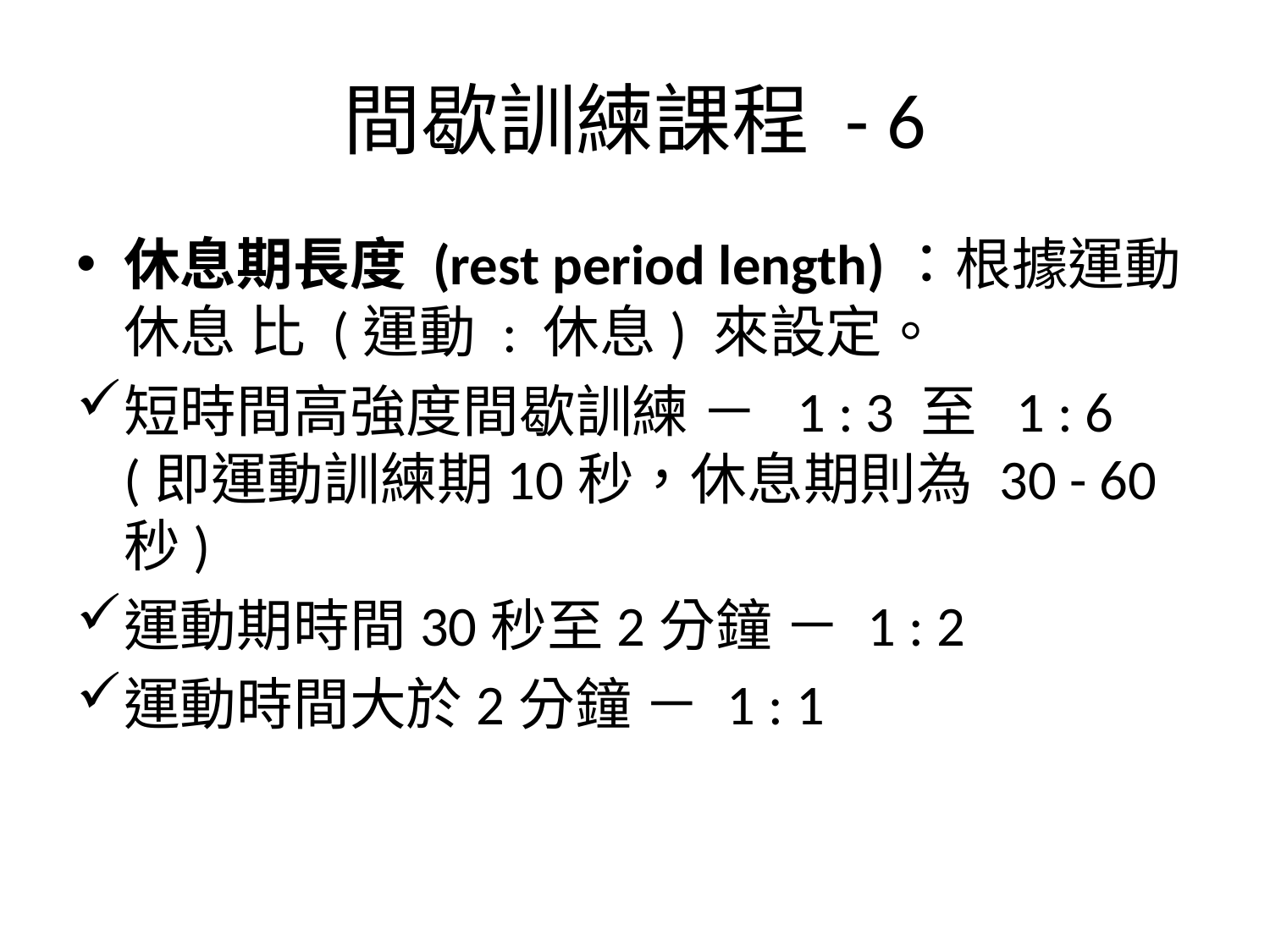

# 間歇訓練課程 - 6
休息期長度 (rest period length)：根據運動休息 比 (運動 : 休息) 來設定。
短時間高強度間歇訓練 －  1 : 3 至  1 : 6 (即運動訓練期10秒，休息期則為 30 - 60秒)
運動期時間30秒至2分鐘 － 1 : 2
運動時間大於2分鐘 － 1 : 1